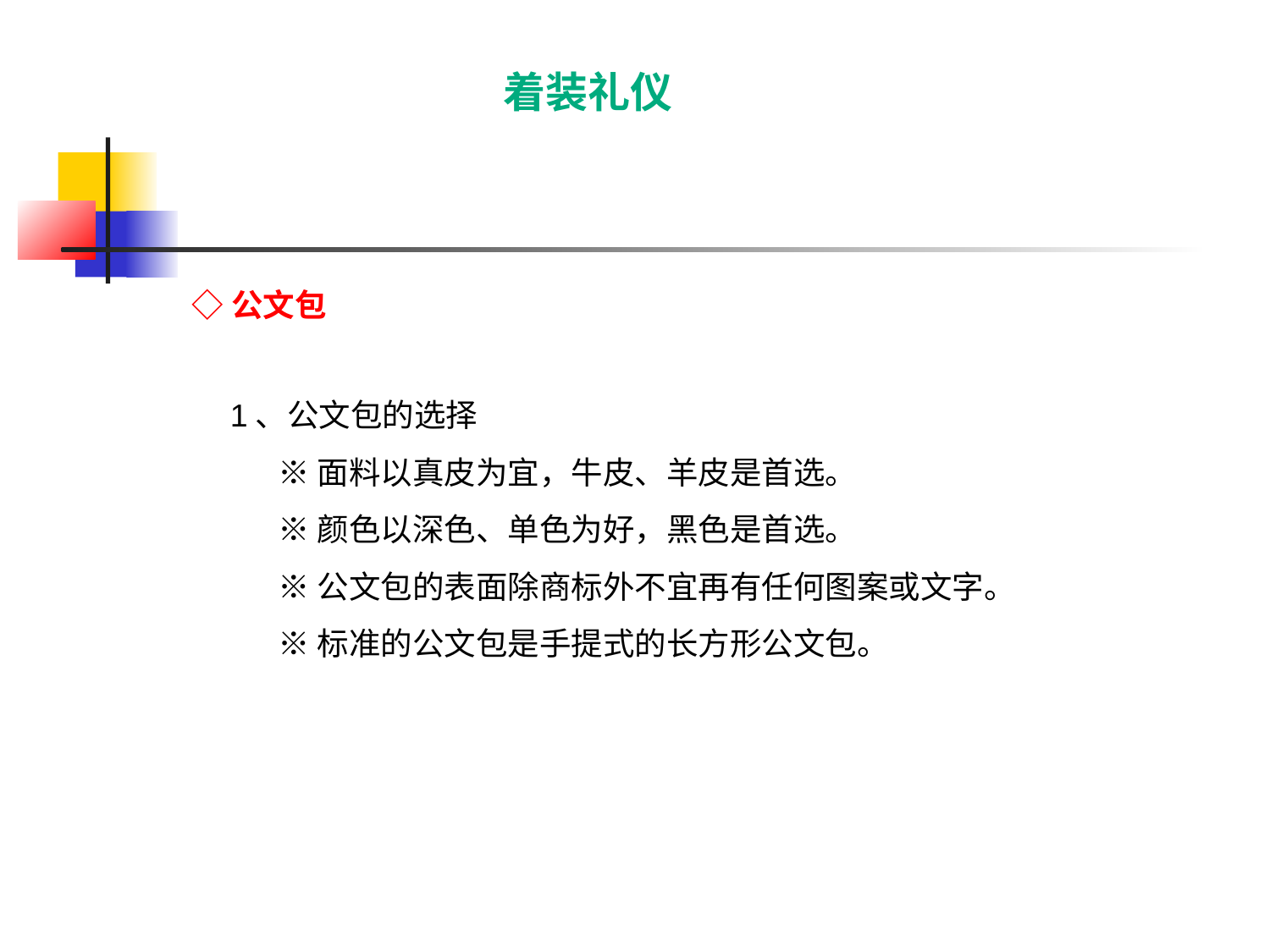

着装礼仪
# ◇公文包
1、公文包的选择
※面料以真皮为宜，牛皮、羊皮是首选。
※颜色以深色、单色为好，黑色是首选。
※公文包的表面除商标外不宜再有任何图案或文字。
※标准的公文包是手提式的长方形公文包。